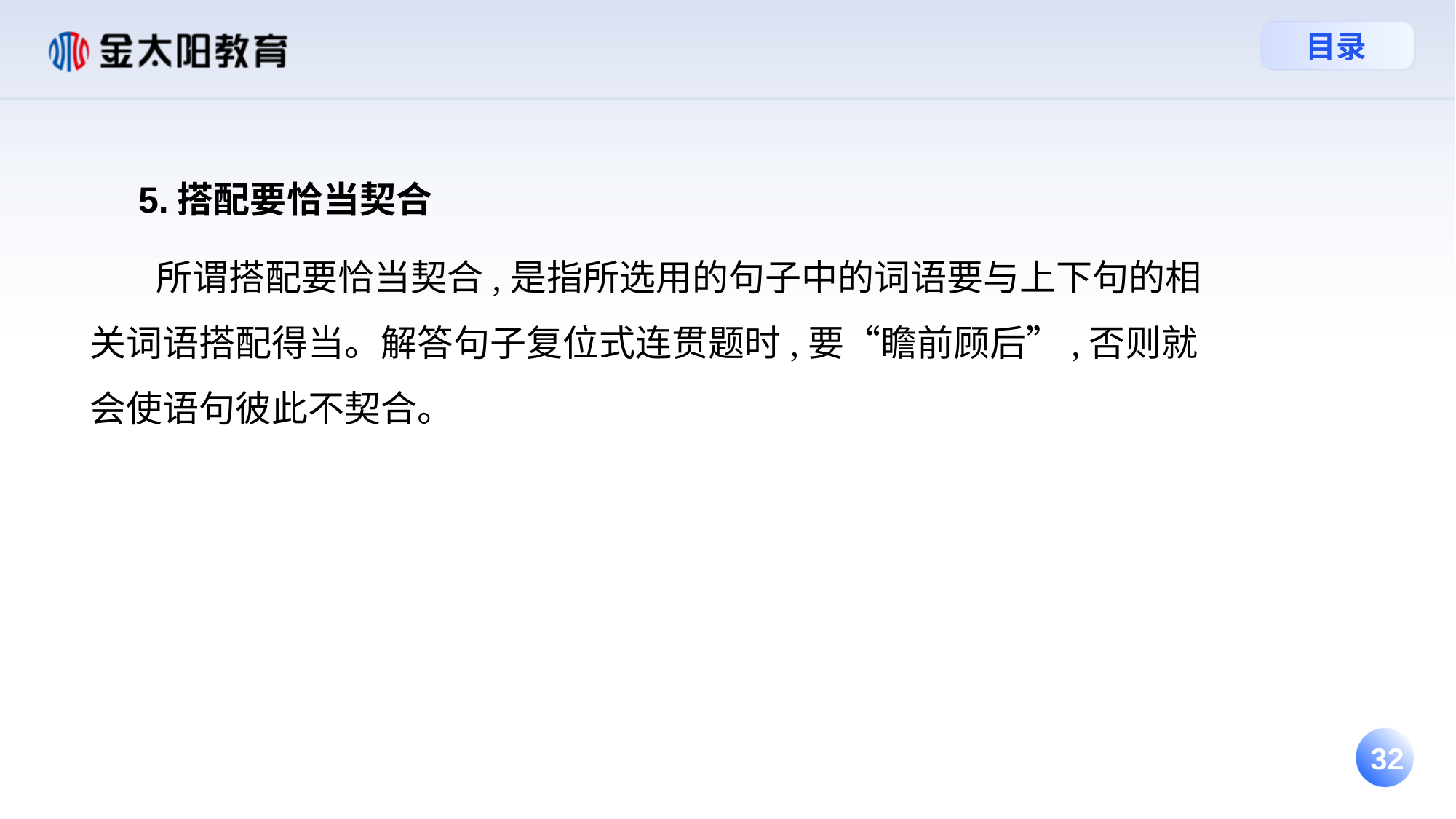

5.搭配要恰当契合
      所谓搭配要恰当契合,是指所选用的句子中的词语要与上下句的相关词语搭配得当。解答句子复位式连贯题时,要“瞻前顾后”,否则就会使语句彼此不契合。